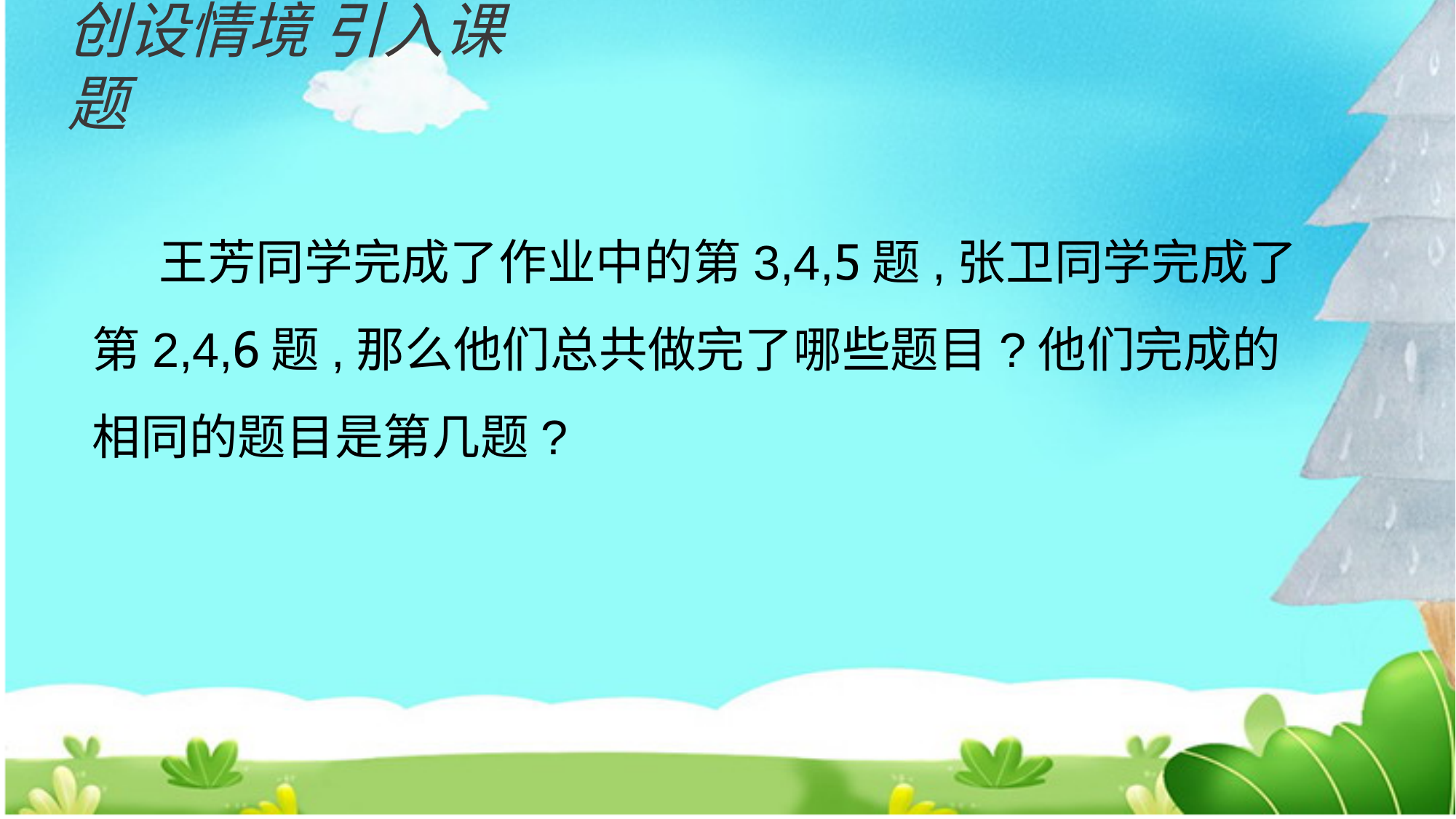

创设情境 引入课题
王芳同学完成了作业中的第3,4,5题,张卫同学完成了第2,4,6题,那么他们总共做完了哪些题目?他们完成的相同的题目是第几题?